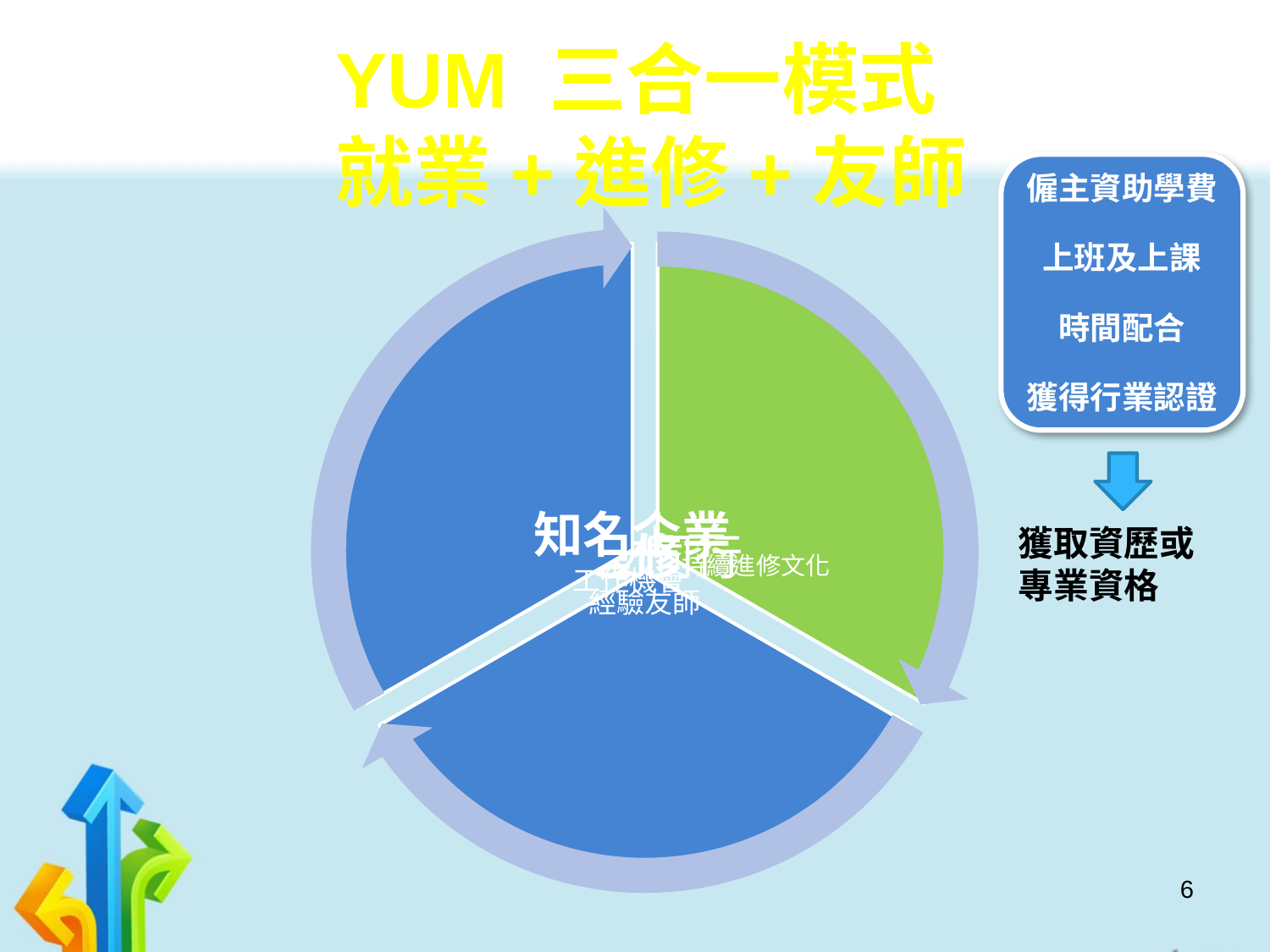

YUM 三合一模式
就業+進修+友師
#
僱主資助學費
上班及上課
時間配合
獲得行業認證

資助進修持續進修文化

師友同行
經驗友師
知名企業
工作機會

獲取資歷或專業資格
6